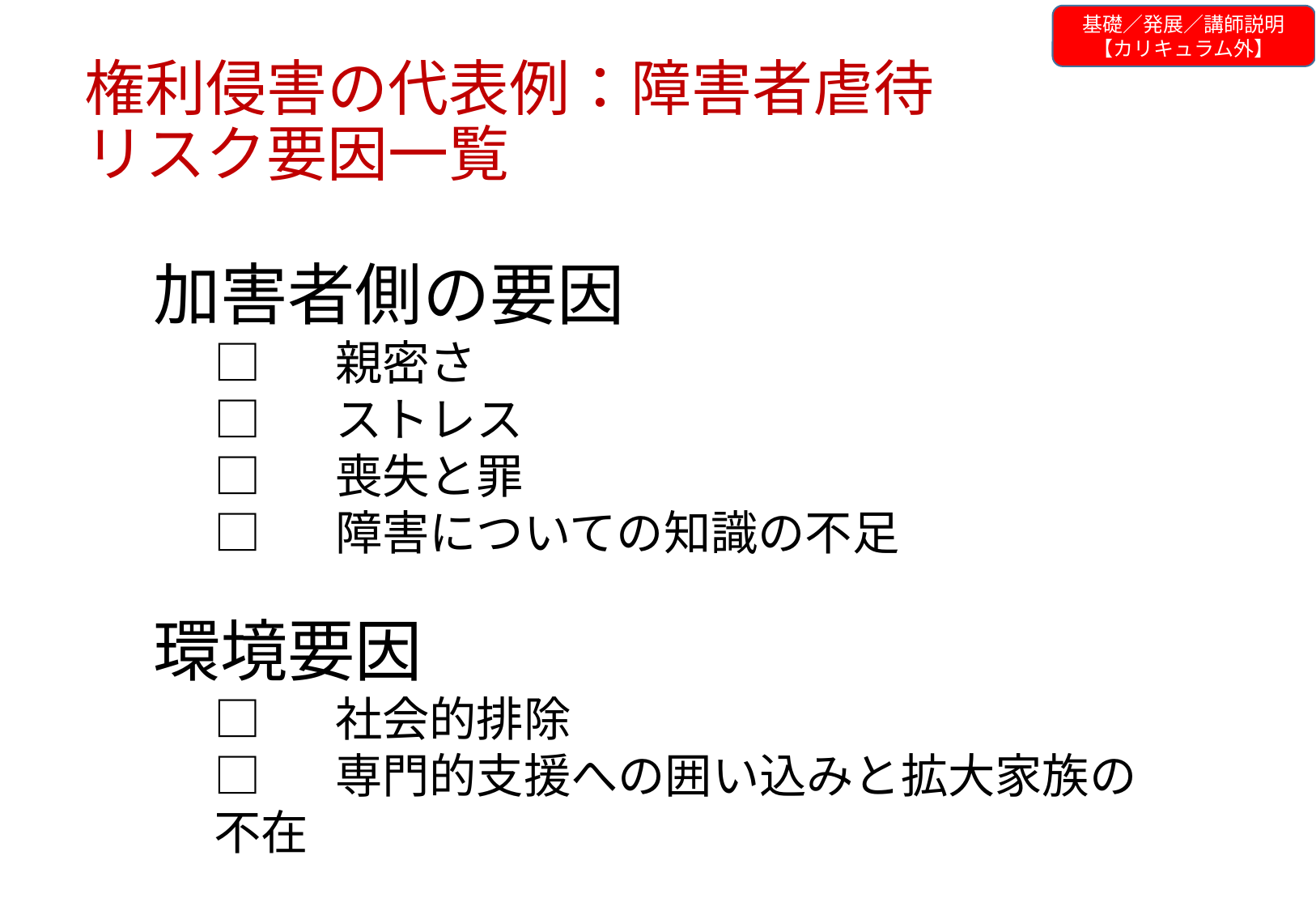

基礎／発展／講師説明
【カリキュラム外】
# 権利侵害の代表例：障害者虐待 リスク要因一覧
加害者側の要因
□	親密さ
□	ストレス
□	喪失と罪
□	障害についての知識の不足

環境要因
□	社会的排除
□	専門的支援への囲い込みと拡大家族の不在